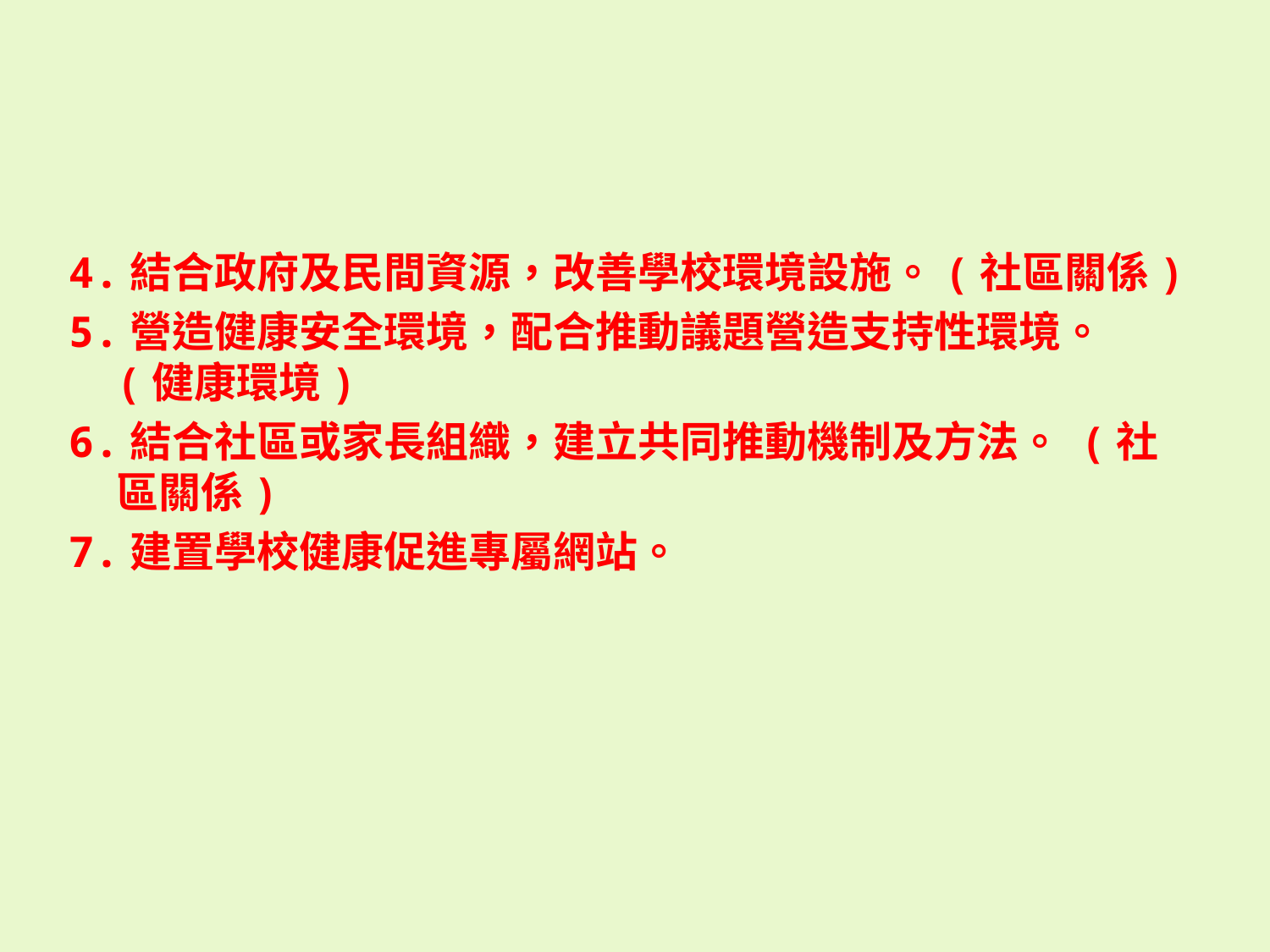

4.結合政府及民間資源，改善學校環境設施。(社區關係)
5.營造健康安全環境，配合推動議題營造支持性環境。(健康環境)
6.結合社區或家長組織，建立共同推動機制及方法。 (社區關係)
7.建置學校健康促進專屬網站。